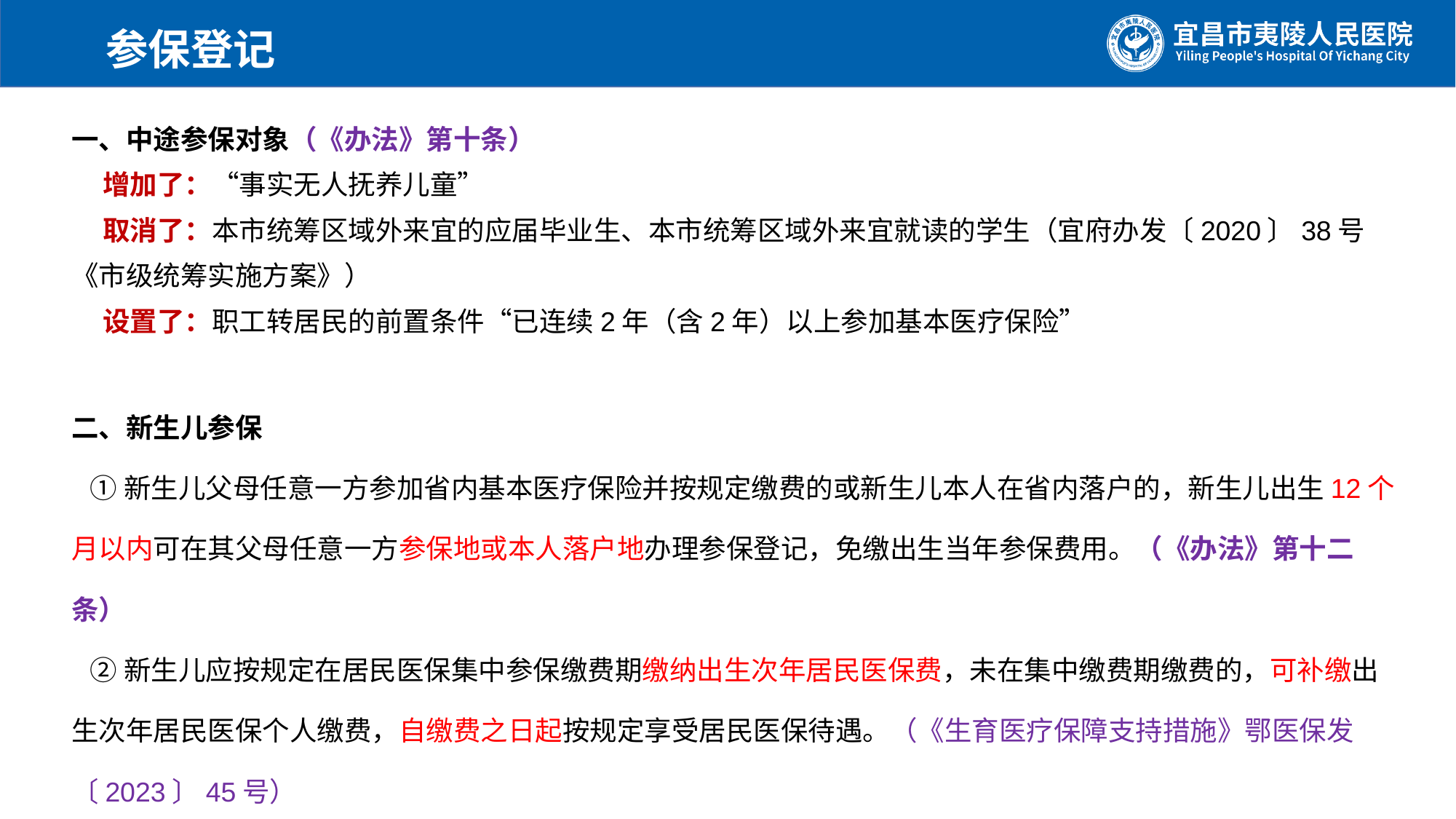

参保登记
一、中途参保对象（《办法》第十条）
    增加了：“事实无人抚养儿童”
    取消了：本市统筹区域外来宜的应届毕业生、本市统筹区域外来宜就读的学生（宜府办发〔2020〕38号《市级统筹实施方案》）
    设置了：职工转居民的前置条件“已连续2年（含2年）以上参加基本医疗保险”

二、新生儿参保
   ①新生儿父母任意一方参加省内基本医疗保险并按规定缴费的或新生儿本人在省内落户的，新生儿出生12个月以内可在其父母任意一方参保地或本人落户地办理参保登记，免缴出生当年参保费用。（《办法》第十二条）
   ②新生儿应按规定在居民医保集中参保缴费期缴纳出生次年居民医保费，未在集中缴费期缴费的，可补缴出生次年居民医保个人缴费，自缴费之日起按规定享受居民医保待遇。（《生育医疗保障支持措施》鄂医保发〔2023〕45号）